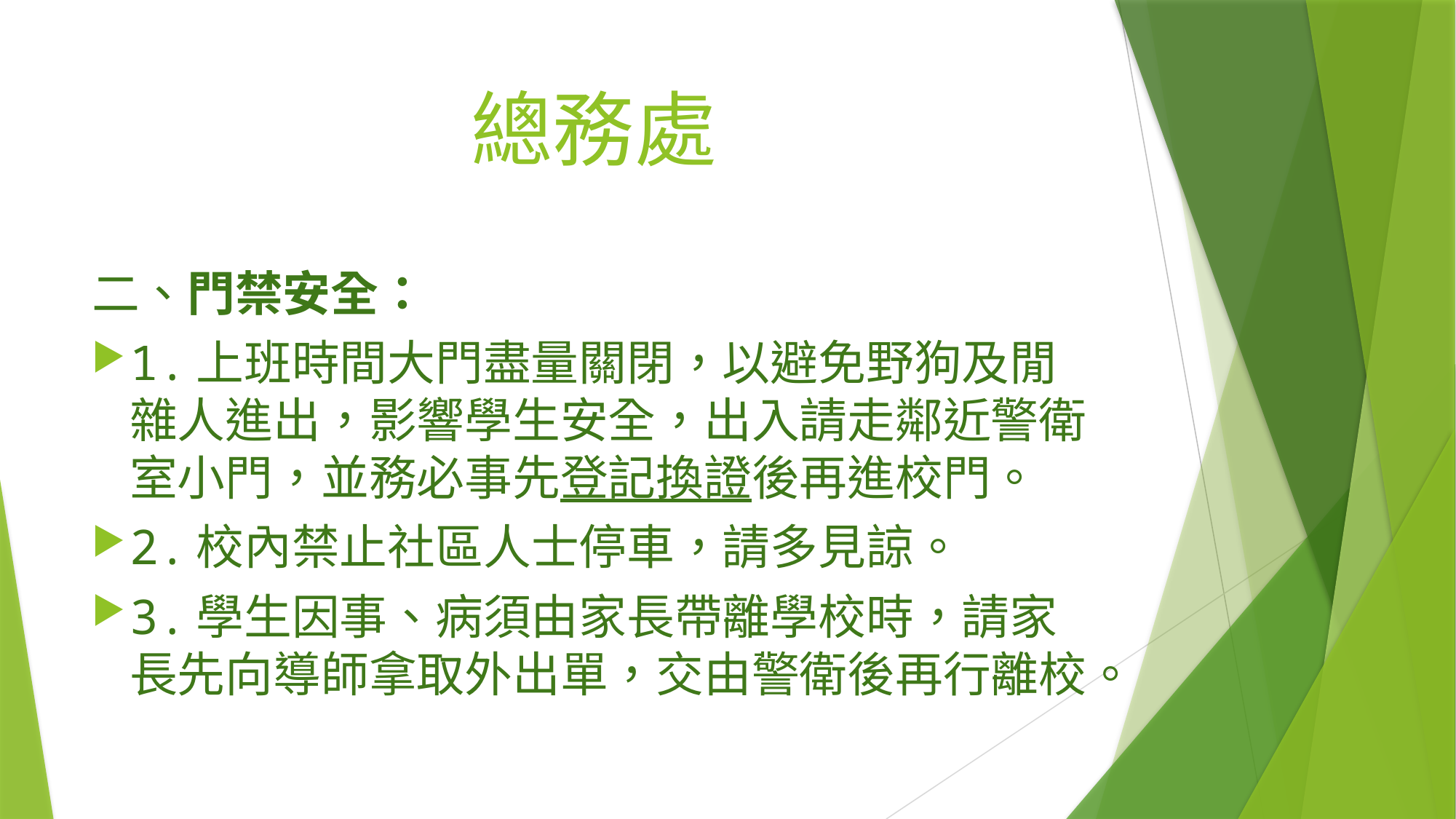

# 總務處
二、門禁安全：
1.上班時間大門盡量關閉，以避免野狗及閒雜人進出，影響學生安全，出入請走鄰近警衛室小門，並務必事先登記換證後再進校門。
2.校內禁止社區人士停車，請多見諒。
3.學生因事、病須由家長帶離學校時，請家長先向導師拿取外出單，交由警衛後再行離校。